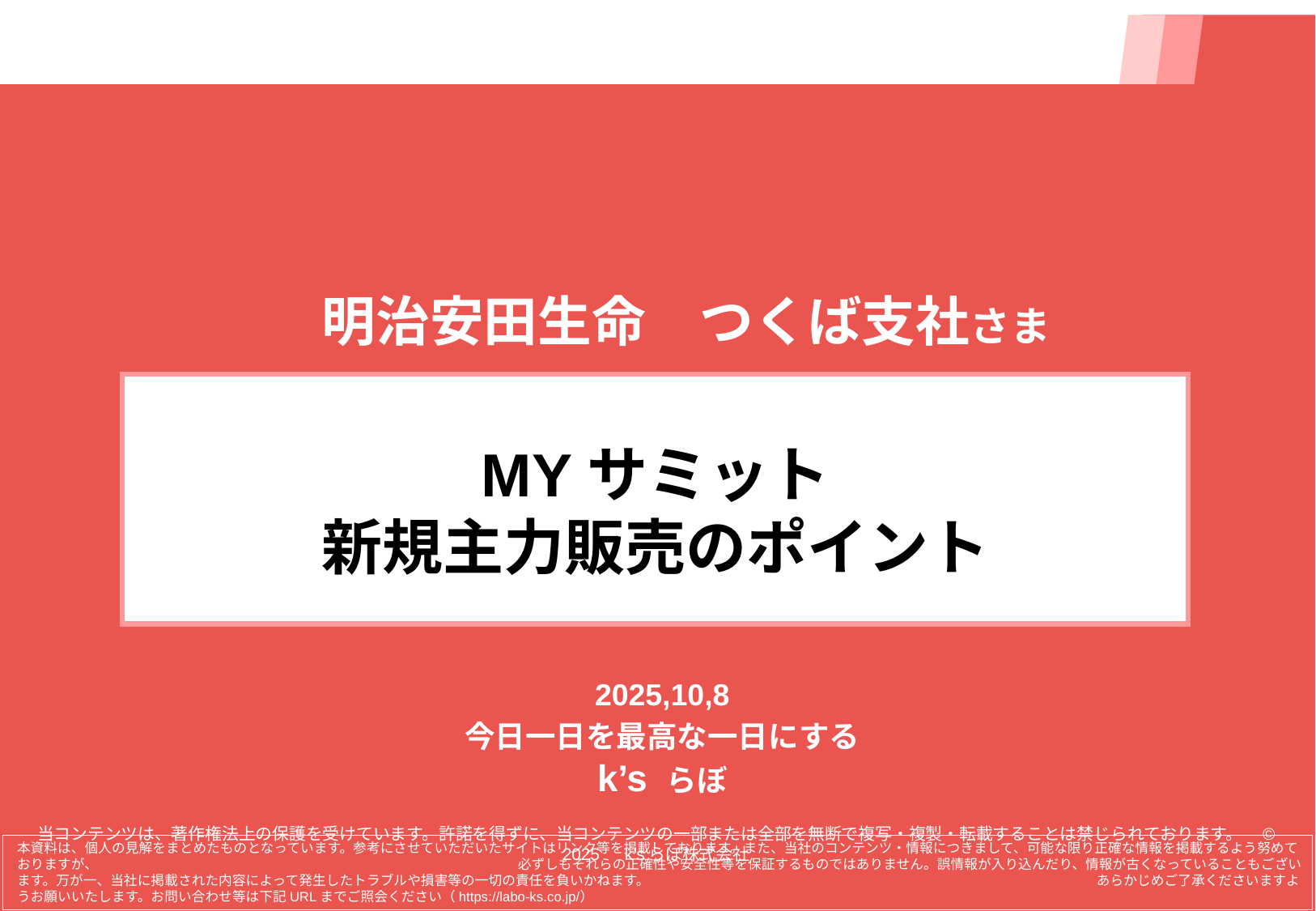

明治安田生命　つくば支社さま
MYサミット
新規主力販売のポイント

2025,10,8

今日一日を最高な一日にする
k’s らぼ
当コンテンツは、著作権法上の保護を受けています。許諾を得ずに、当コンテンツの一部または全部を無断で複写・複製・転載することは禁じられております。　© 2025　k’sらぼ株式会社
本資料は、個人の見解をまとめたものとなっています。参考にさせていただいたサイトはリンク等を掲載しております。また、当社のコンテンツ・情報につきまして、可能な限り正確な情報を掲載するよう努めておりますが、　　　　　　　　　　　　　　　　　　　　　　　　　　　　　　　必ずしもそれらの正確性や安全性等を保証するものではありません。誤情報が入り込んだり、情報が古くなっていることもございます。万が一、当社に掲載された内容によって発生したトラブルや損害等の一切の責任を負いかねます。　　　　　　　　　　　　　　　　　　　　　　　　　　　　　　　　　あらかじめご了承くださいますようお願いいたします。お問い合わせ等は下記URLまでご照会ください（https://labo-ks.co.jp/）